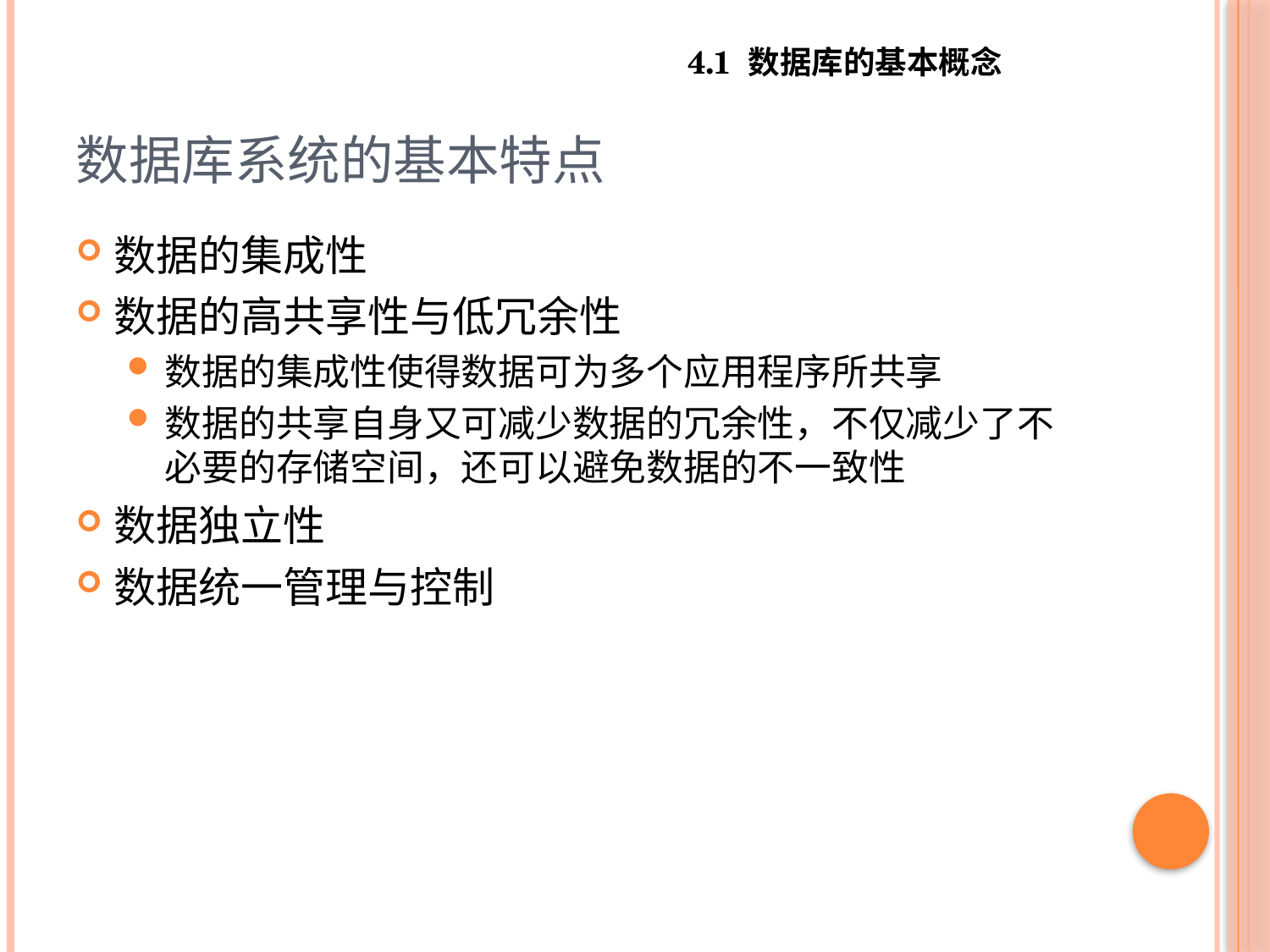

4.1 数据库的基本概念
# 数据库系统的基本特点
数据的集成性
数据的高共享性与低冗余性
数据的集成性使得数据可为多个应用程序所共享
数据的共享自身又可减少数据的冗余性，不仅减少了不必要的存储空间，还可以避免数据的不一致性
数据独立性
数据统一管理与控制